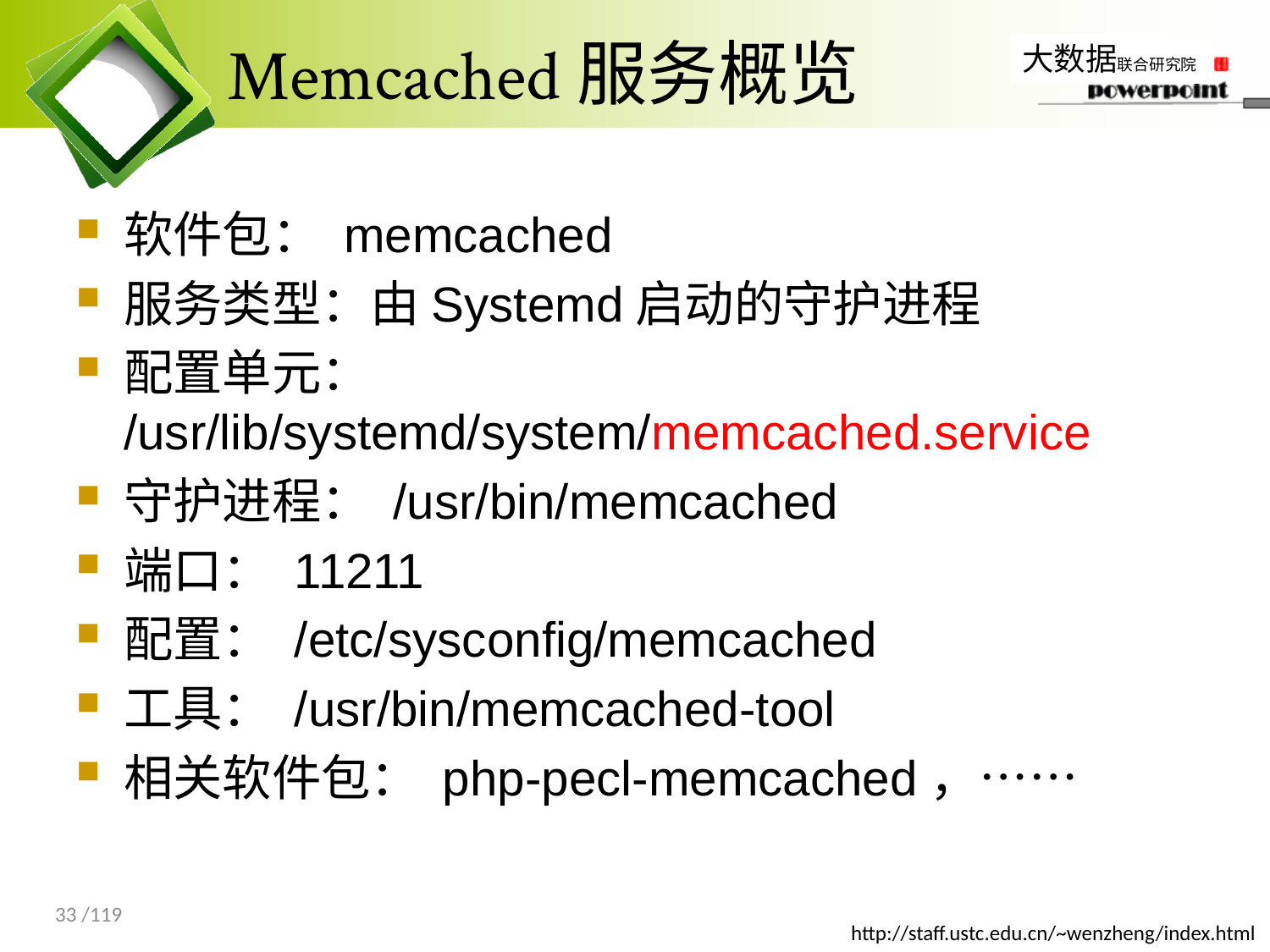

# Memcached服务概览

软件包： memcached
服务类型：由Systemd启动的守护进程
配置单元： /usr/lib/systemd/system/memcached.service
守护进程： /usr/bin/memcached
端口： 11211
配置： /etc/sysconfig/memcached
工具： /usr/bin/memcached-tool
相关软件包： php-pecl-memcached，……

33